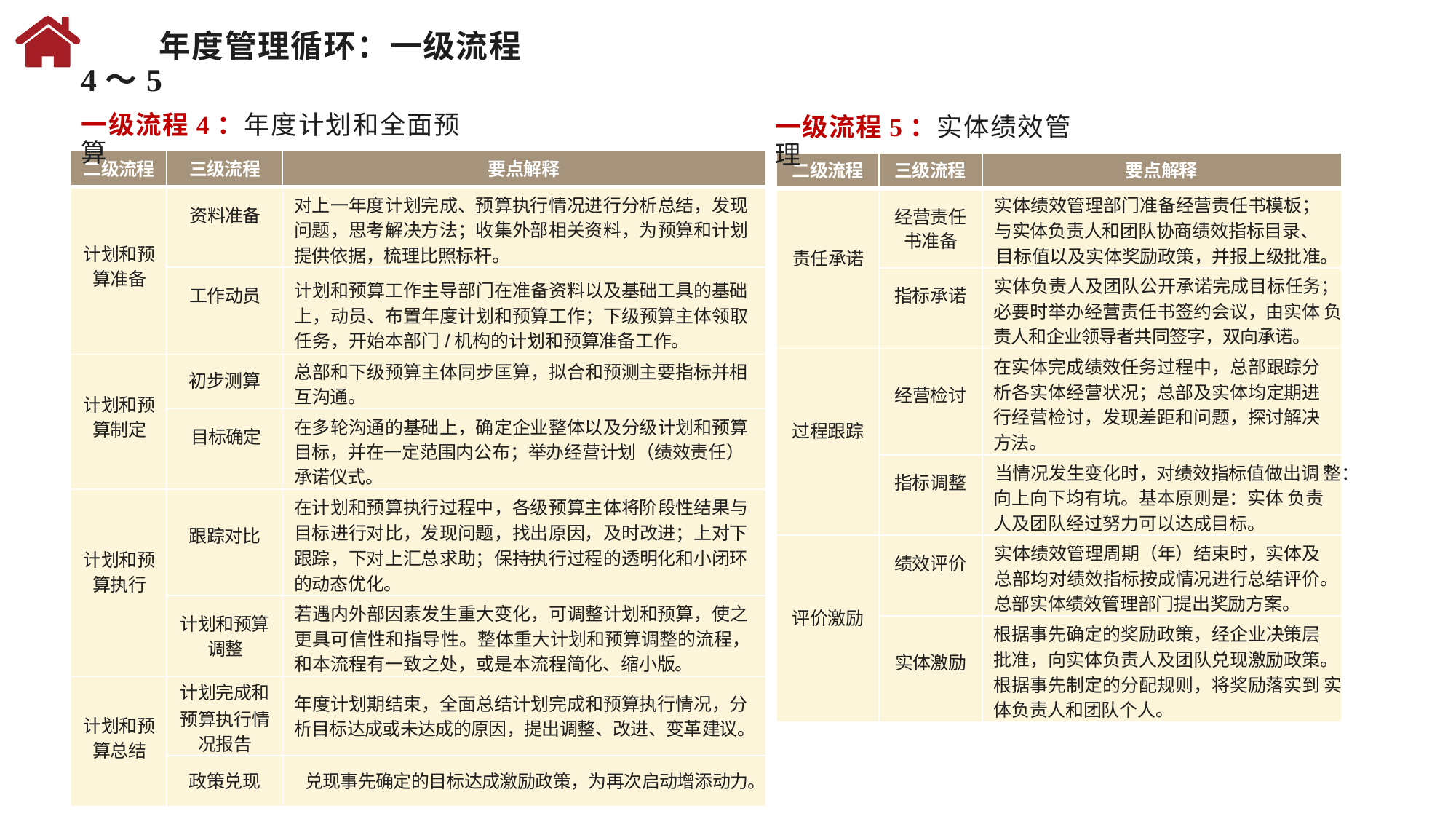

年度管理循环：一级流程4～5

一级流程4：年度计划和全面预算

一级流程5：实体绩效管理
| 二级流程 | 三级流程 | 要点解释 |
| --- | --- | --- |
| 计划和预算准备 | 资料准备 | 对上一年度计划完成、预算执行情况进行分析总结，发现 问题，思考解决方法；收集外部相关资料，为预算和计划 提供依据，梳理比照标杆。 |
|  | 工作动员 | 计划和预算工作主导部门在准备资料以及基础工具的基础 上，动员、布置年度计划和预算工作；下级预算主体领取 任务，开始本部门/机构的计划和预算准备工作。 |
| 计划和预算制定 | 初步测算 | 总部和下级预算主体同步匡算，拟合和预测主要指标并相 互沟通。 |
|  | 目标确定 | 在多轮沟通的基础上，确定企业整体以及分级计划和预算 目标，并在一定范围内公布；举办经营计划（绩效责任） 承诺仪式。 |
| 计划和预算执行 | 跟踪对比 | 在计划和预算执行过程中，各级预算主体将阶段性结果与 目标进行对比，发现问题，找出原因，及时改进；上对下 跟踪，下对上汇总求助；保持执行过程的透明化和小闭环 的动态优化。 |
|  | 计划和预算调整 | 若遇内外部因素发生重大变化，可调整计划和预算，使之 更具可信性和指导性。整体重大计划和预算调整的流程，和本流程有一致之处，或是本流程简化、缩小版。 |
| 计划和预算总结 | 计划完成和 预算执行情况报告 | 年度计划期结束，全面总结计划完成和预算执行情况，分 析目标达成或未达成的原因，提出调整、改进、变革建议。 |
|  | 政策兑现 | 兑现事先确定的目标达成激励政策，为再次启动增添动力。 |
| 二级流程 | 三级流程 | 要点解释 |
| --- | --- | --- |
| 责任承诺 | 经营责任书准备 | 实体绩效管理部门准备经营责任书模板； 与实体负责人和团队协商绩效指标目录、 目标值以及实体奖励政策，并报上级批准。 |
|  | 指标承诺 | 实体负责人及团队公开承诺完成目标任务；必要时举办经营责任书签约会议，由实体 负责人和企业领导者共同签字，双向承诺。 |
| 过程跟踪 | 经营检讨 | 在实体完成绩效任务过程中，总部跟踪分 析各实体经营状况；总部及实体均定期进 行经营检讨，发现差距和问题，探讨解决 方法。 |
|  | 指标调整 | 当情况发生变化时，对绩效指标值做出调 整：向上向下均有坑。基本原则是：实体 负责人及团队经过努力可以达成目标。 |
| 评价激励 | 绩效评价 | 实体绩效管理周期（年）结束时，实体及 总部均对绩效指标按成情况进行总结评价。总部实体绩效管理部门提出奖励方案。 |
|  | 实体激励 | 根据事先确定的奖励政策，经企业决策层 批准，向实体负责人及团队兑现激励政策。根据事先制定的分配规则，将奖励落实到 实体负责人和团队个人。 |